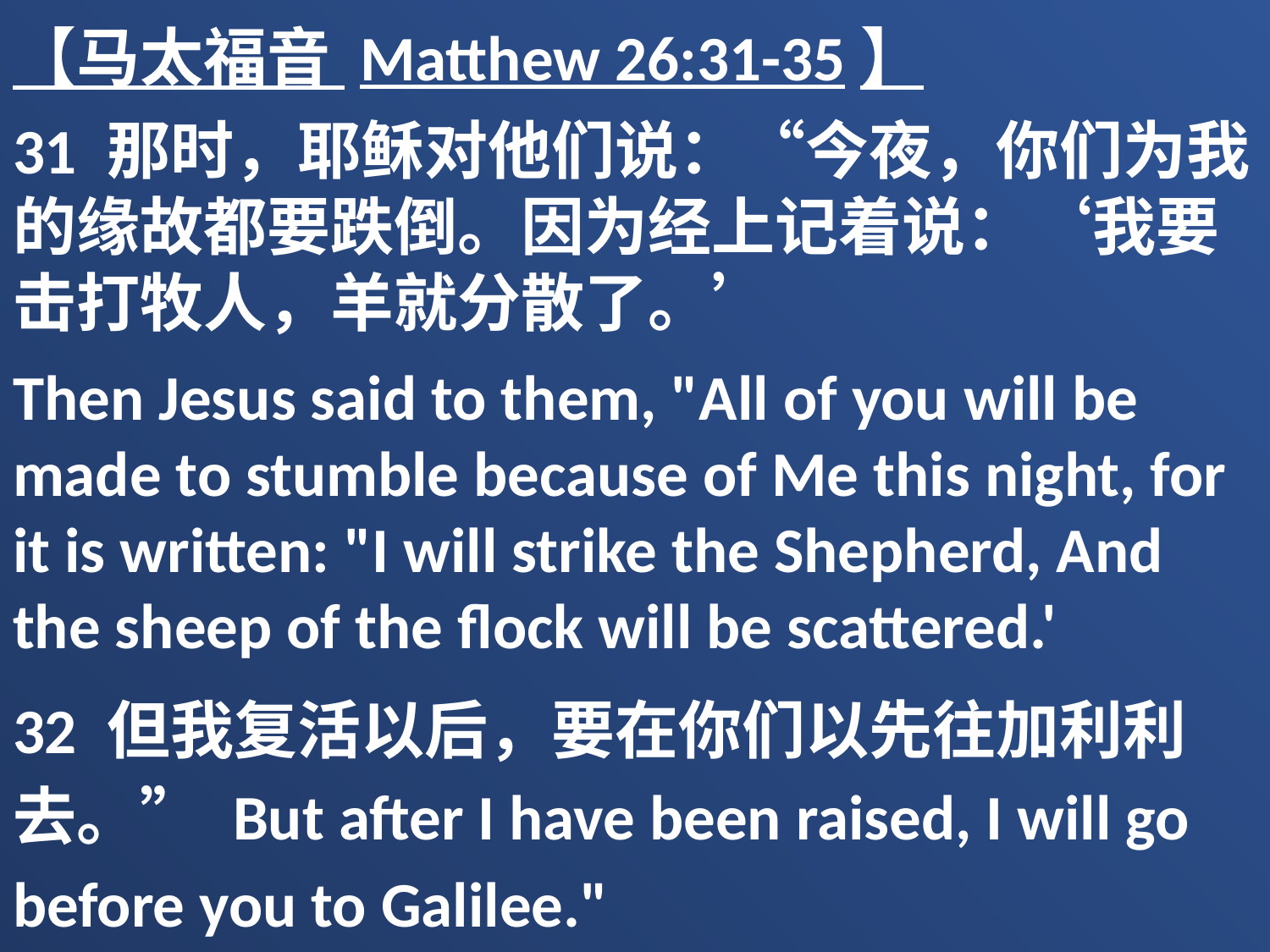

【马太福音 Matthew 26:31-35】
31 那时，耶稣对他们说：“今夜，你们为我的缘故都要跌倒。因为经上记着说：‘我要击打牧人，羊就分散了。’
Then Jesus said to them, "All of you will be made to stumble because of Me this night, for it is written: "I will strike the Shepherd, And the sheep of the flock will be scattered.'
32 但我复活以后，要在你们以先往加利利去。” But after I have been raised, I will go before you to Galilee."